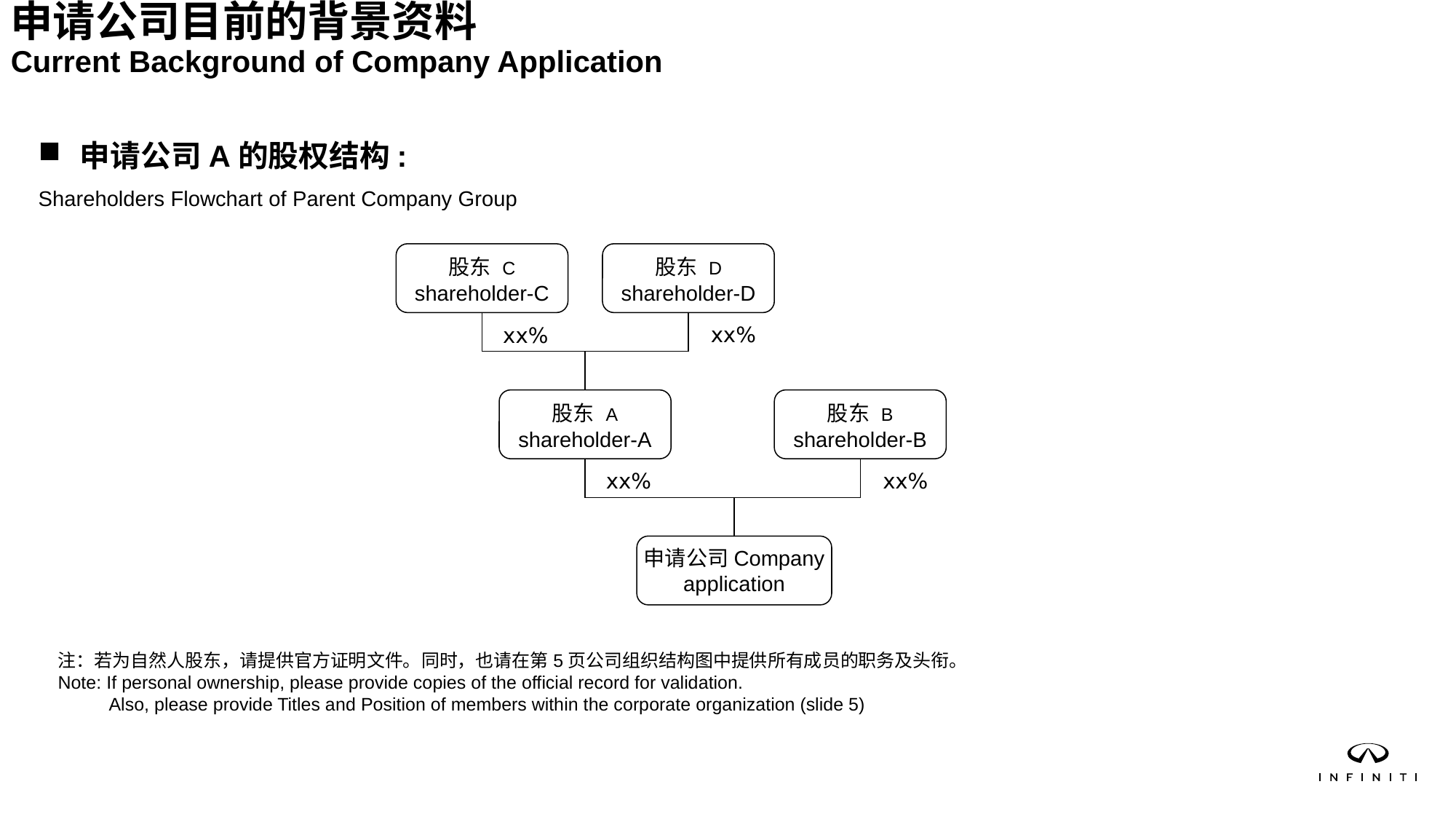

申请公司目前的背景资料
Current Background of Company Application
 申请公司A的股权结构:
Shareholders Flowchart of Parent Company Group
股东 C
shareholder-C
股东 D
shareholder-D
xx%
xx%
股东 A
shareholder-A
股东 B
shareholder-B
xx%
xx%
申请公司Company application
注：若为自然人股东，请提供官方证明文件。同时，也请在第5页公司组织结构图中提供所有成员的职务及头衔。
Note: If personal ownership, please provide copies of the official record for validation.
          Also, please provide Titles and Position of members within the corporate organization (slide 5)